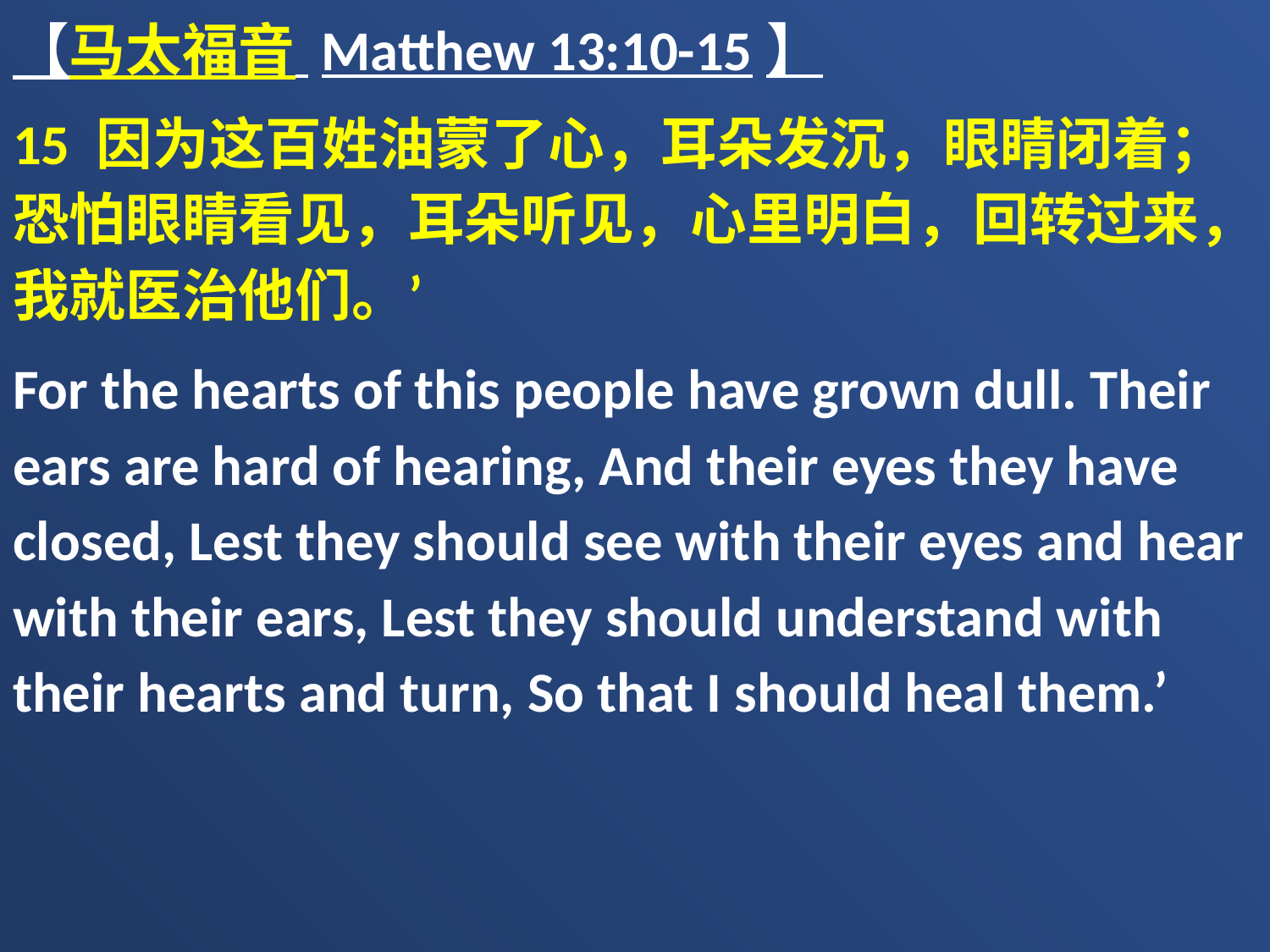

【马太福音 Matthew 13:10-15】
15 因为这百姓油蒙了心，耳朵发沉，眼睛闭着；恐怕眼睛看见，耳朵听见，心里明白，回转过来，我就医治他们。’
For the hearts of this people have grown dull. Their ears are hard of hearing, And their eyes they have closed, Lest they should see with their eyes and hear with their ears, Lest they should understand with their hearts and turn, So that I should heal them.’